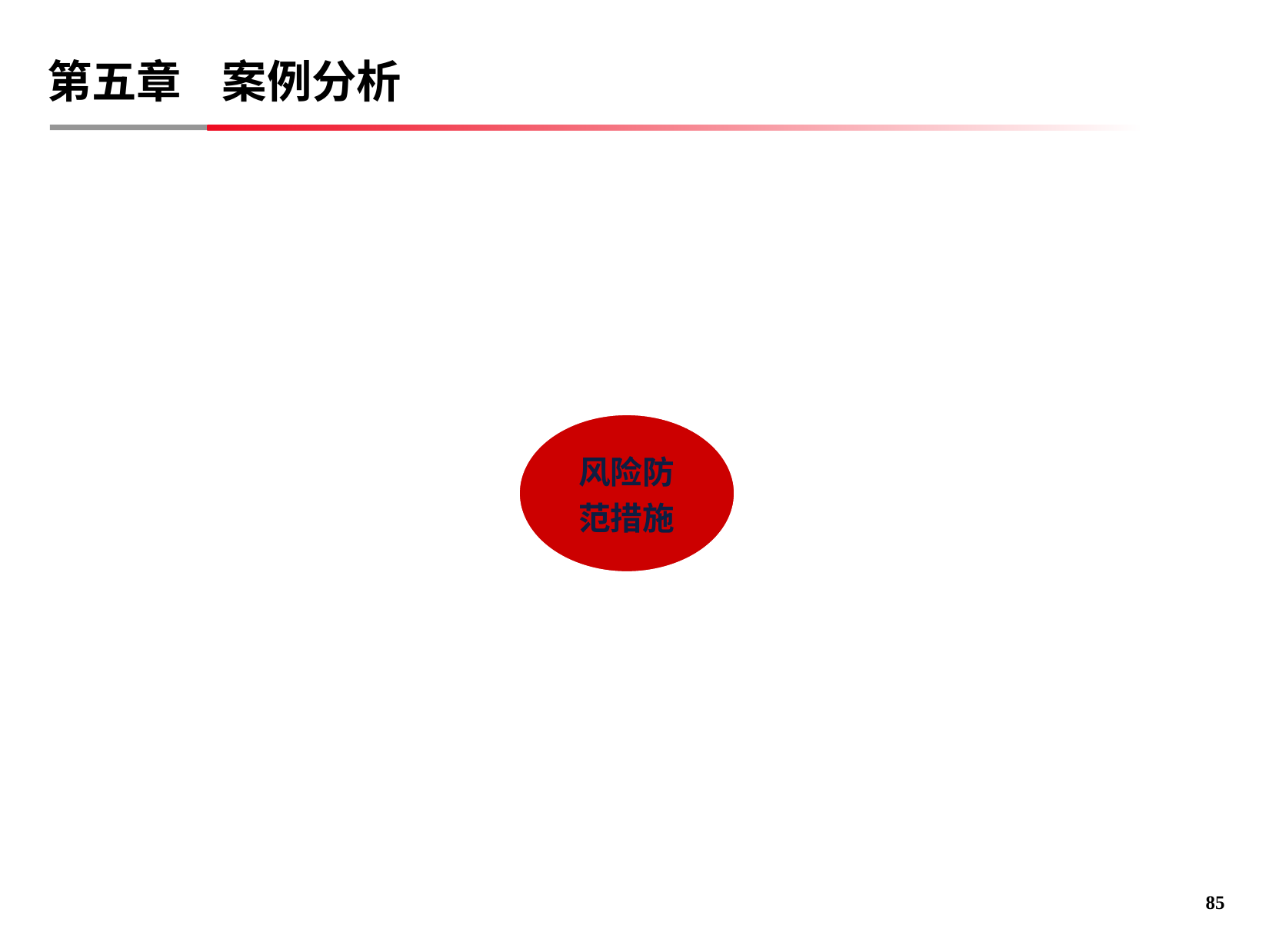

五章    案例分析章    案例分析
第五章    案例分析
风险防范措施
85